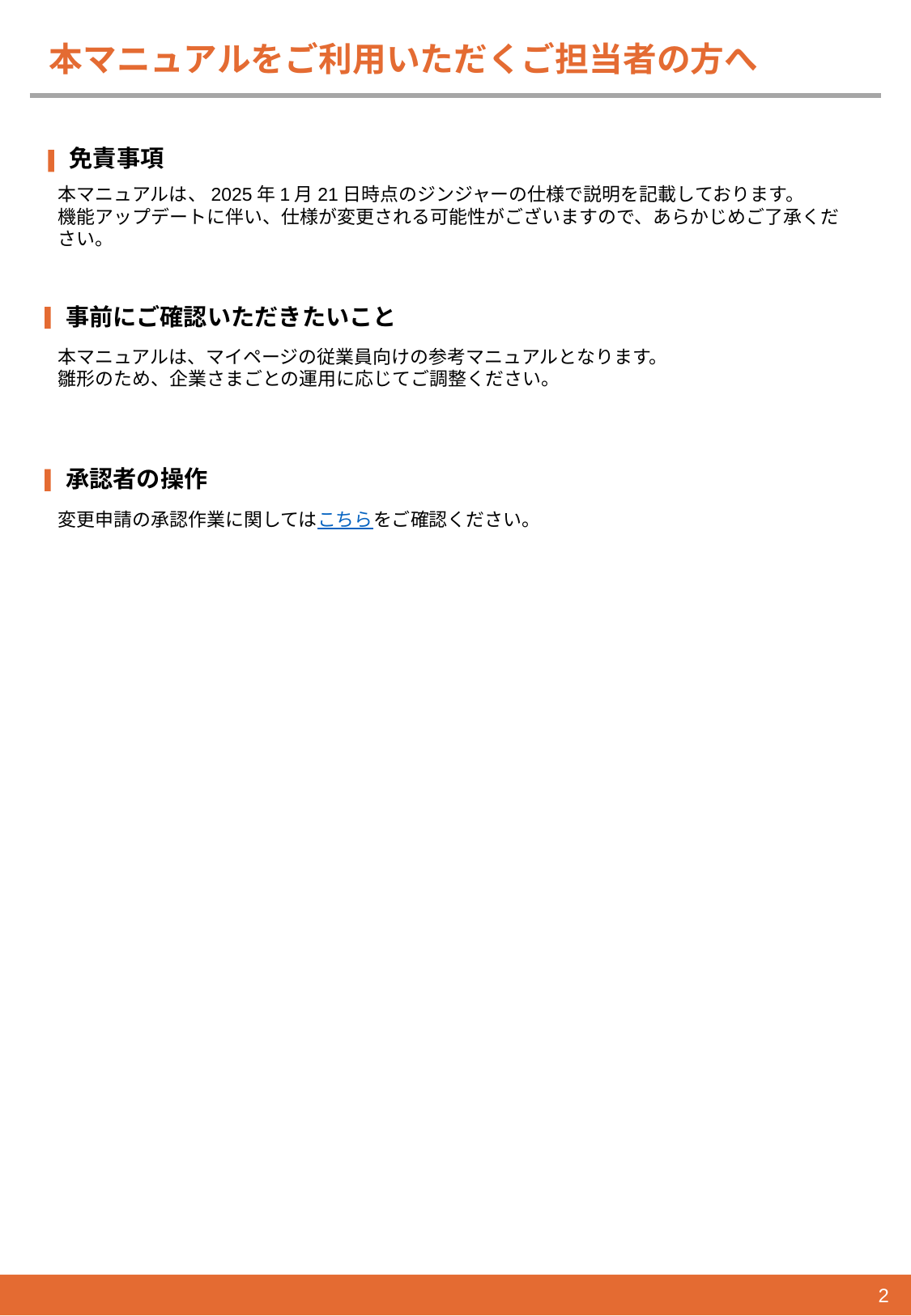

# 本マニュアルをご利用いただくご担当者の方へ
免責事項

本マニュアルは、2025年1月21日時点のジンジャーの仕様で説明を記載しております。
機能アップデートに伴い、仕様が変更される可能性がございますので、あらかじめご了承ください。
事前にご確認いただきたいこと

本マニュアルは、マイページの従業員向けの参考マニュアルとなります。
雛形のため、企業さまごとの運用に応じてご調整ください。
承認者の操作

変更申請の承認作業に関してはこちらをご確認ください。
2